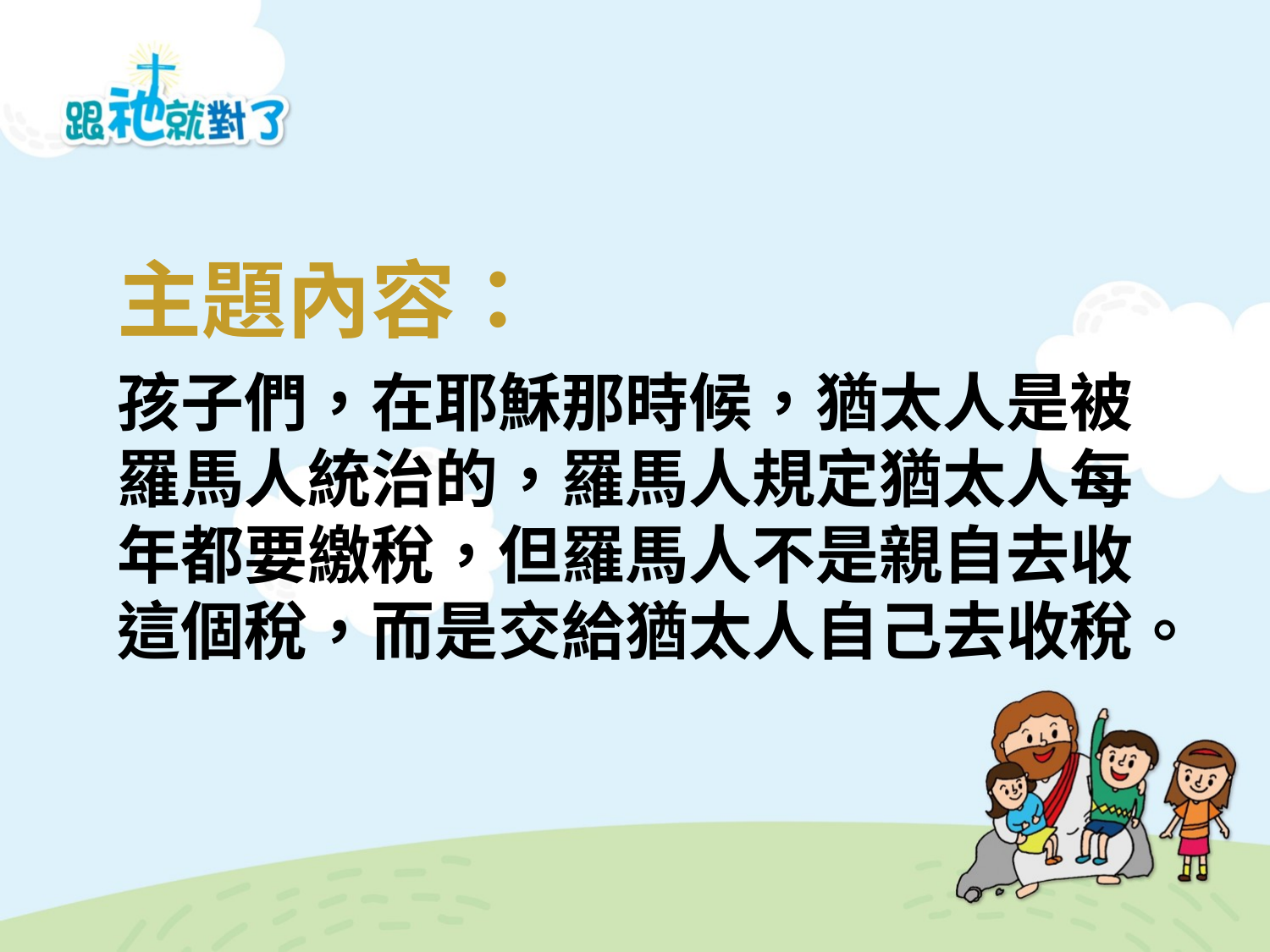

主題內容：
孩子們，在耶穌那時候，猶太人是被羅馬人統治的，羅馬人規定猶太人每年都要繳稅，但羅馬人不是親自去收這個稅，而是交給猶太人自己去收稅。